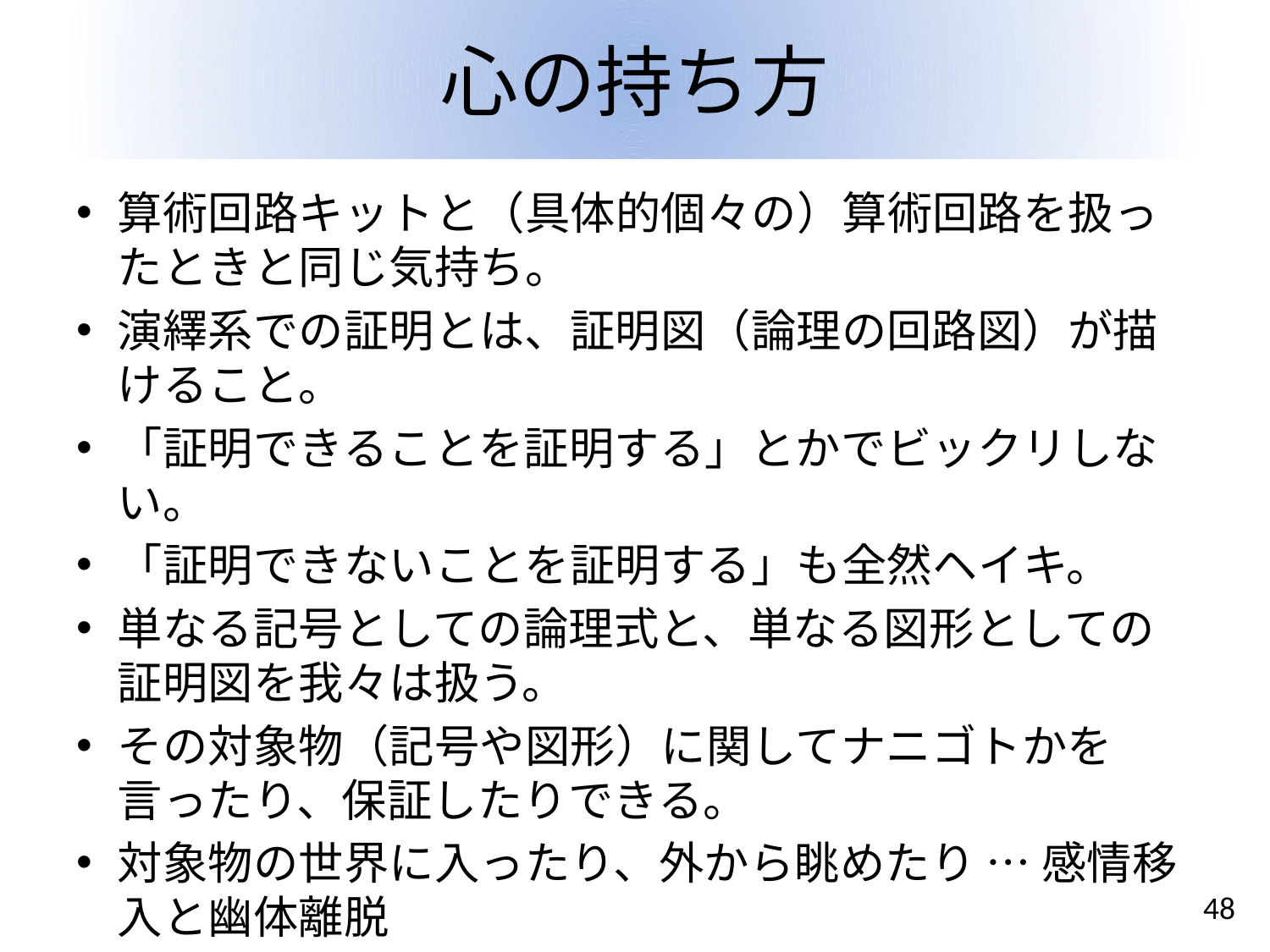

# 心の持ち方
算術回路キットと（具体的個々の）算術回路を扱ったときと同じ気持ち。
演繹系での証明とは、証明図（論理の回路図）が描けること。
「証明できることを証明する」とかでビックリしない。
「証明できないことを証明する」も全然ヘイキ。
単なる記号としての論理式と、単なる図形としての証明図を我々は扱う。
その対象物（記号や図形）に関してナニゴトかを言ったり、保証したりできる。
対象物の世界に入ったり、外から眺めたり … 感情移入と幽体離脱

48